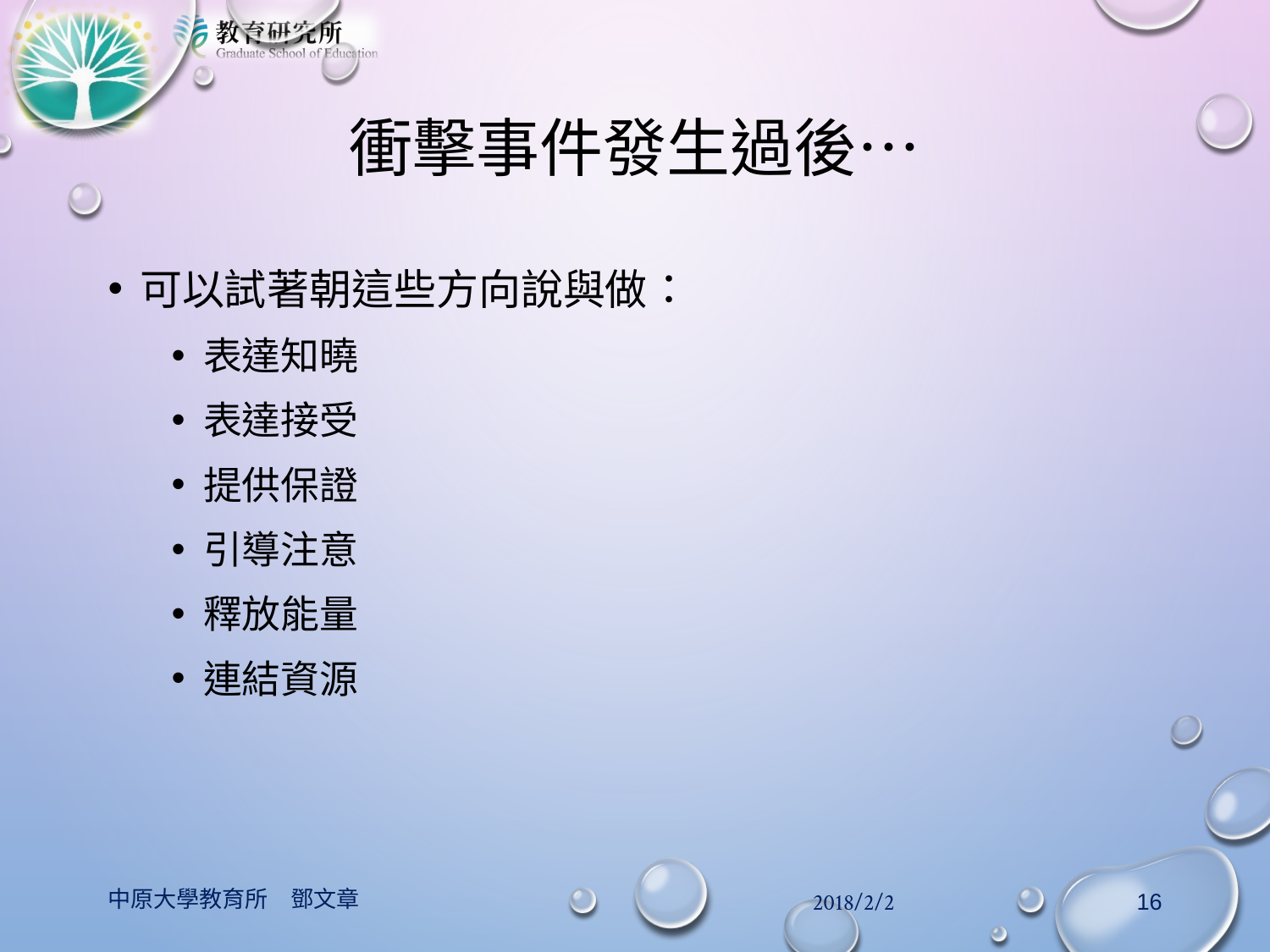

# 衝擊事件發生過後…
可以試著朝這些方向說與做：
表達知曉
表達接受
提供保證
引導注意
釋放能量
連結資源
中原大學教育所　鄧文章
2018/2/2
16